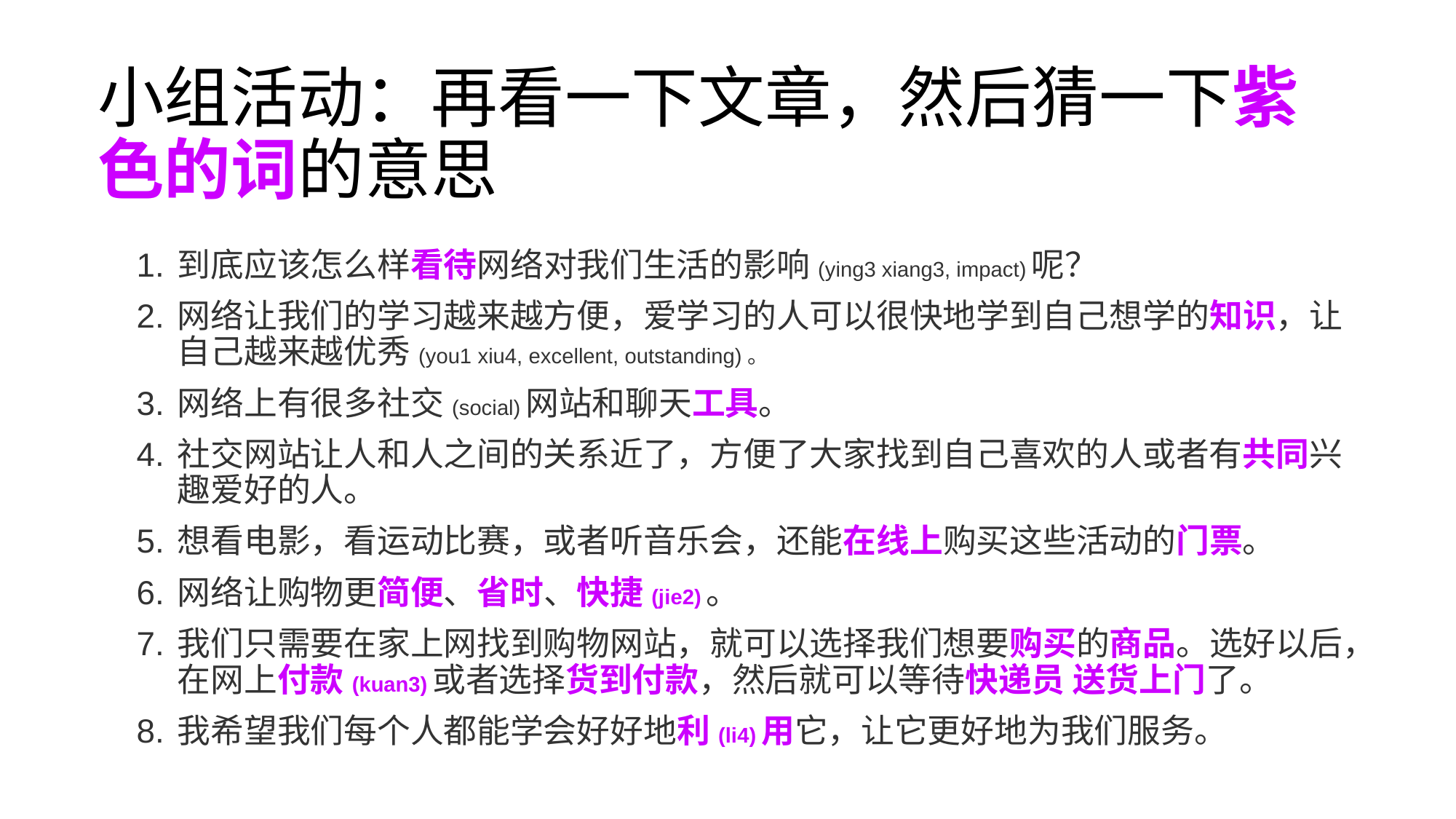

# 小组活动：再看一下文章，然后猜一下紫色的词的意思
到底应该怎么样看待网络对我们生活的影响(ying3 xiang3, impact)呢？
网络让我们的学习越来越方便，爱学习的人可以很快地学到自己想学的知识，让自己越来越优秀(you1 xiu4, excellent, outstanding)。
网络上有很多社交(social)网站和聊天工具。
社交网站让人和人之间的关系近了，方便了大家找到自己喜欢的人或者有共同兴趣爱好的人。
想看电影，看运动比赛，或者听音乐会，还能在线上购买这些活动的门票。
网络让购物更简便、省时、快捷(jie2)。
我们只需要在家上网找到购物网站，就可以选择我们想要购买的商品。选好以后，在网上付款(kuan3)或者选择货到付款，然后就可以等待快递员 送货上门了。
我希望我们每个人都能学会好好地利(li4)用它，让它更好地为我们服务。